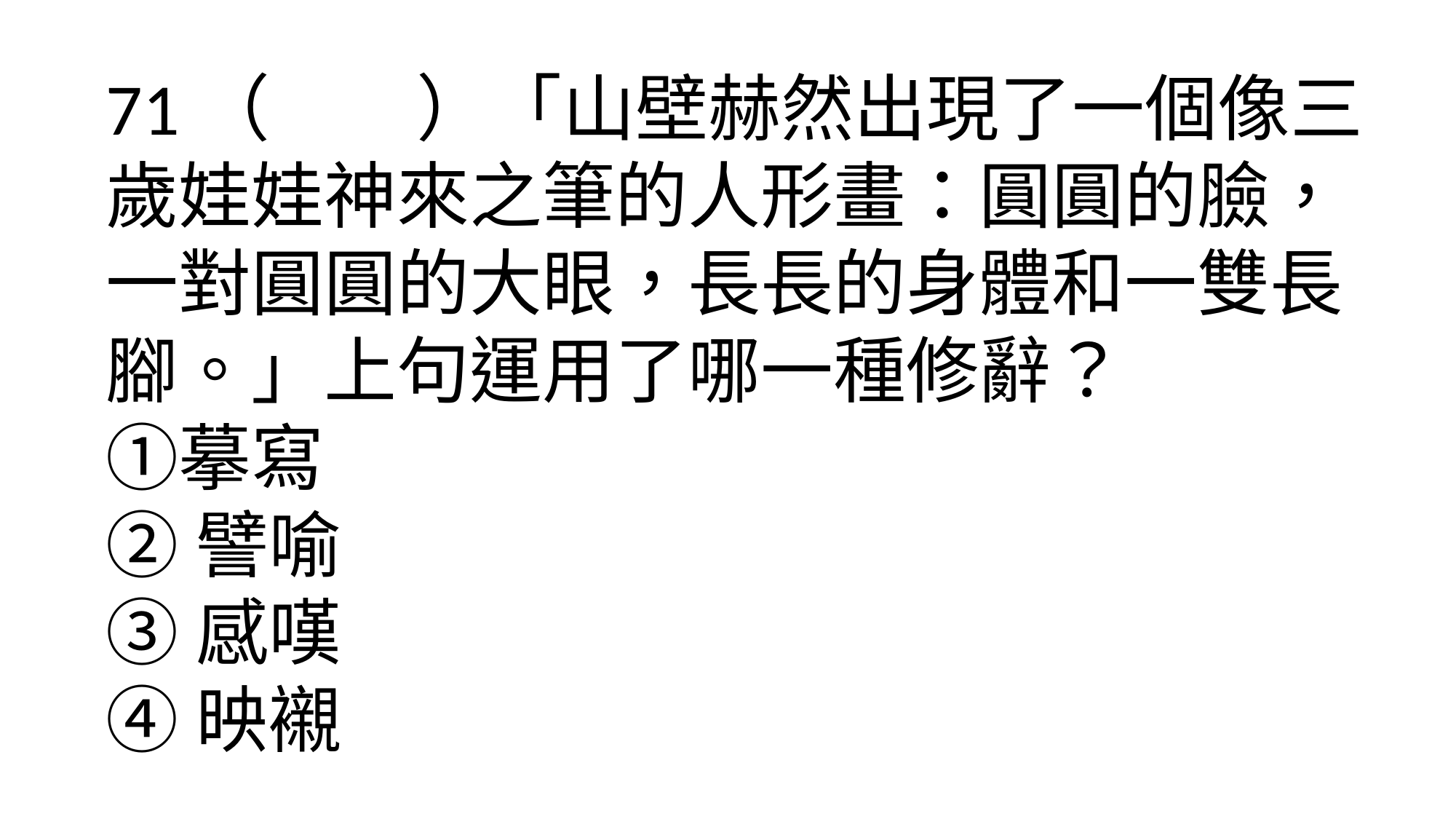

71（         ）「山壁赫然出現了一個像三歲娃娃神來之筆的人形畫：圓圓的臉，一對圓圓的大眼，長長的身體和一雙長腳。」上句運用了哪一種修辭？　
①摹寫
②譬喻
③感嘆
④映襯